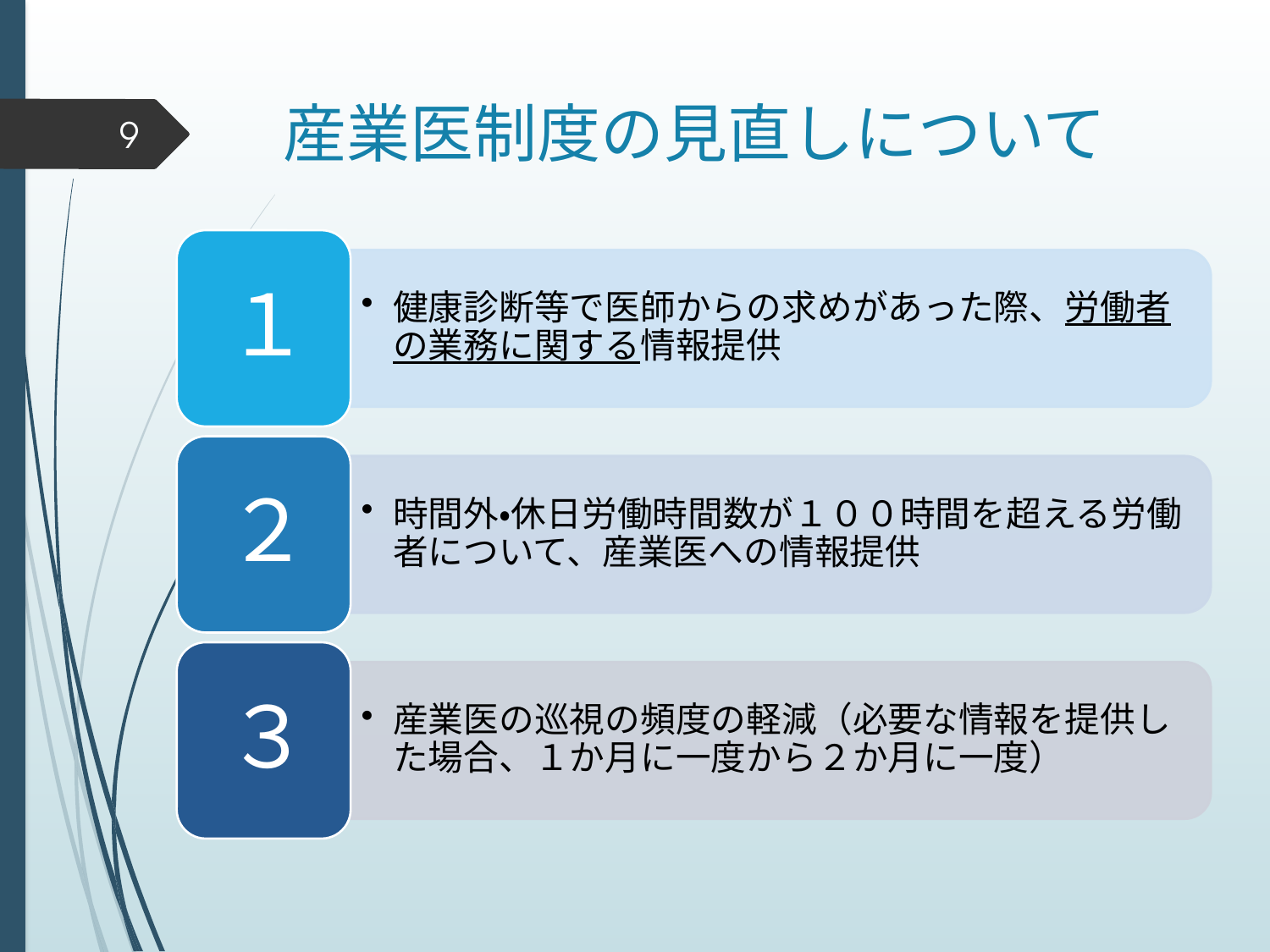

# 産業医制度の見直しについて
9
健康診断等で医師からの求めがあった際、労働者の業務に関する情報提供
１
時間外・休日労働時間数が１００時間を超える労働者について、産業医への情報提供
２
産業医の巡視の頻度の軽減（必要な情報を提供した場合、１か月に一度から２か月に一度）
３